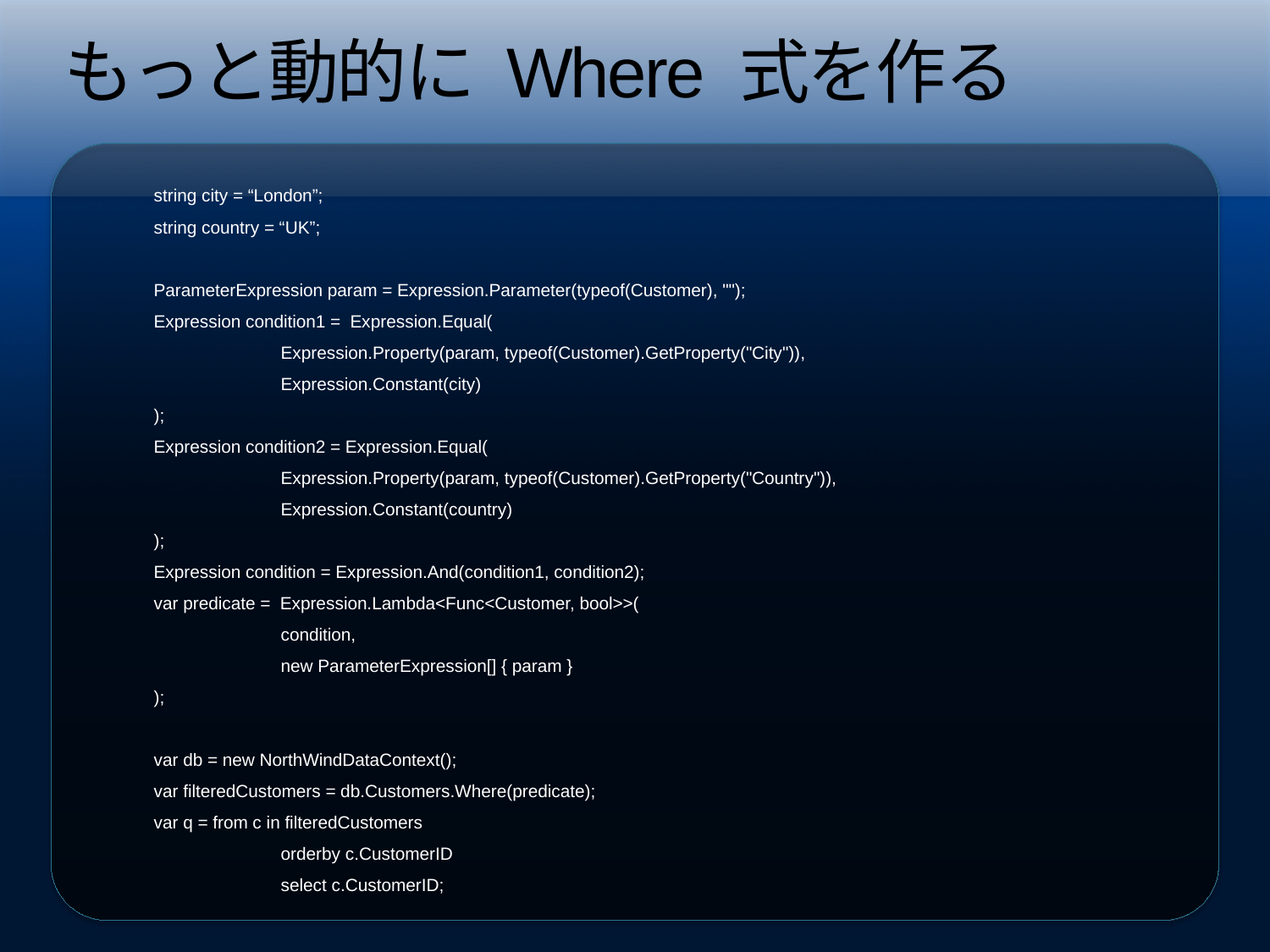

# もっと動的に Where 式を作る

	string city = “London”;
	string country = “UK”;

	ParameterExpression param = Expression.Parameter(typeof(Customer), "");
	Expression condition1 =  Expression.Equal(
		Expression.Property(param, typeof(Customer).GetProperty("City")),
		Expression.Constant(city)
	);
	Expression condition2 = Expression.Equal(
		Expression.Property(param, typeof(Customer).GetProperty("Country")),
		Expression.Constant(country)
	);
	Expression condition = Expression.And(condition1, condition2);
	var predicate =  Expression.Lambda<Func<Customer, bool>>(
		condition,
		new ParameterExpression[] { param }
	);

	var db = new NorthWindDataContext();
	var filteredCustomers = db.Customers.Where(predicate);
	var q = from c in filteredCustomers
		orderby c.CustomerID
		select c.CustomerID;